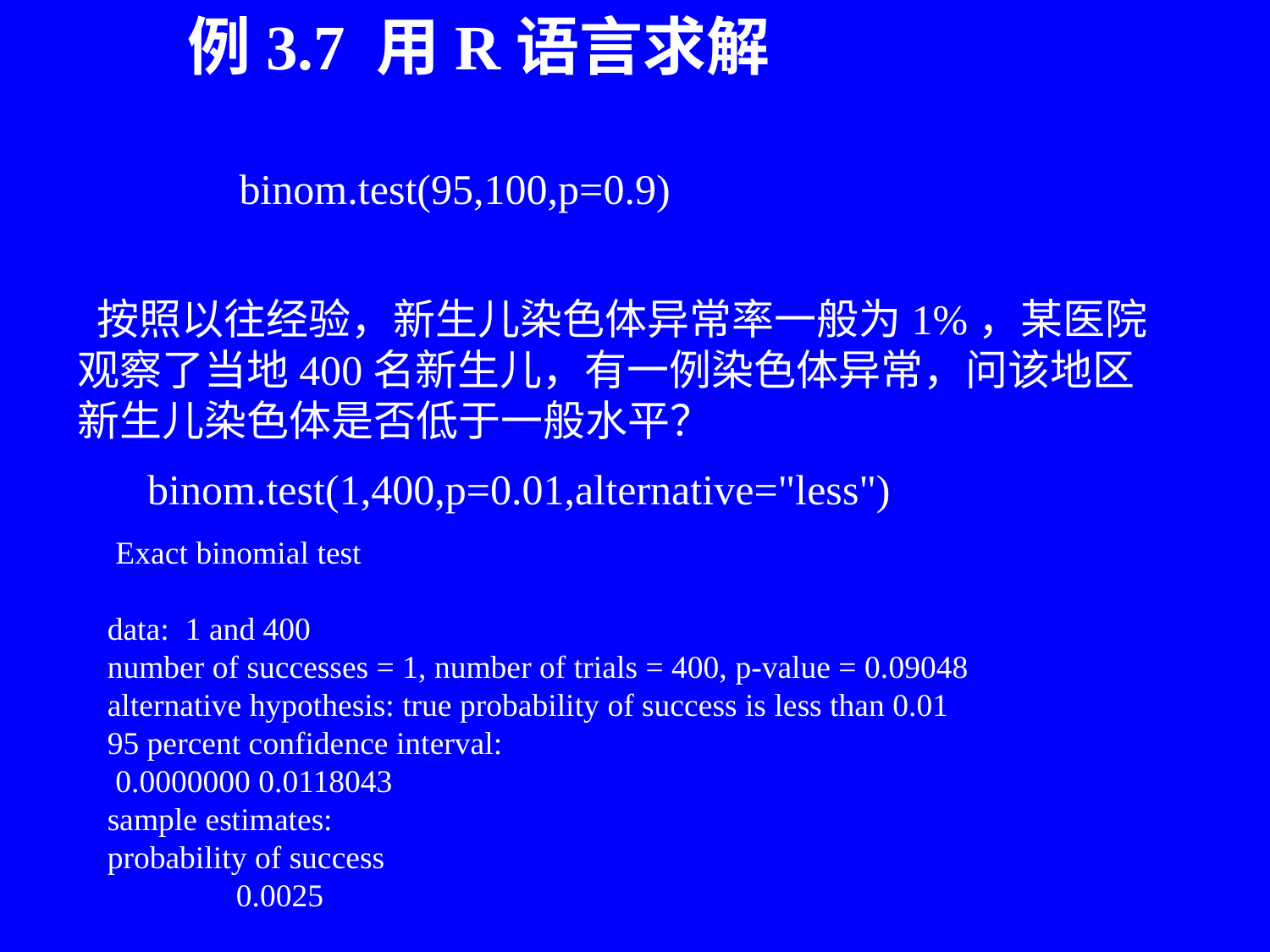

例3.7 用R语言求解

binom.test(95,100,p=0.9)
 按照以往经验，新生儿染色体异常率一般为1%，某医院观察了当地400名新生儿，有一例染色体异常，问该地区新生儿染色体是否低于一般水平？
binom.test(1,400,p=0.01,alternative="less")
 Exact binomial test

data:  1 and 400
number of successes = 1, number of trials = 400, p-value = 0.09048
alternative hypothesis: true probability of success is less than 0.01
95 percent confidence interval:
 0.0000000 0.0118043
sample estimates:
probability of success
                0.0025